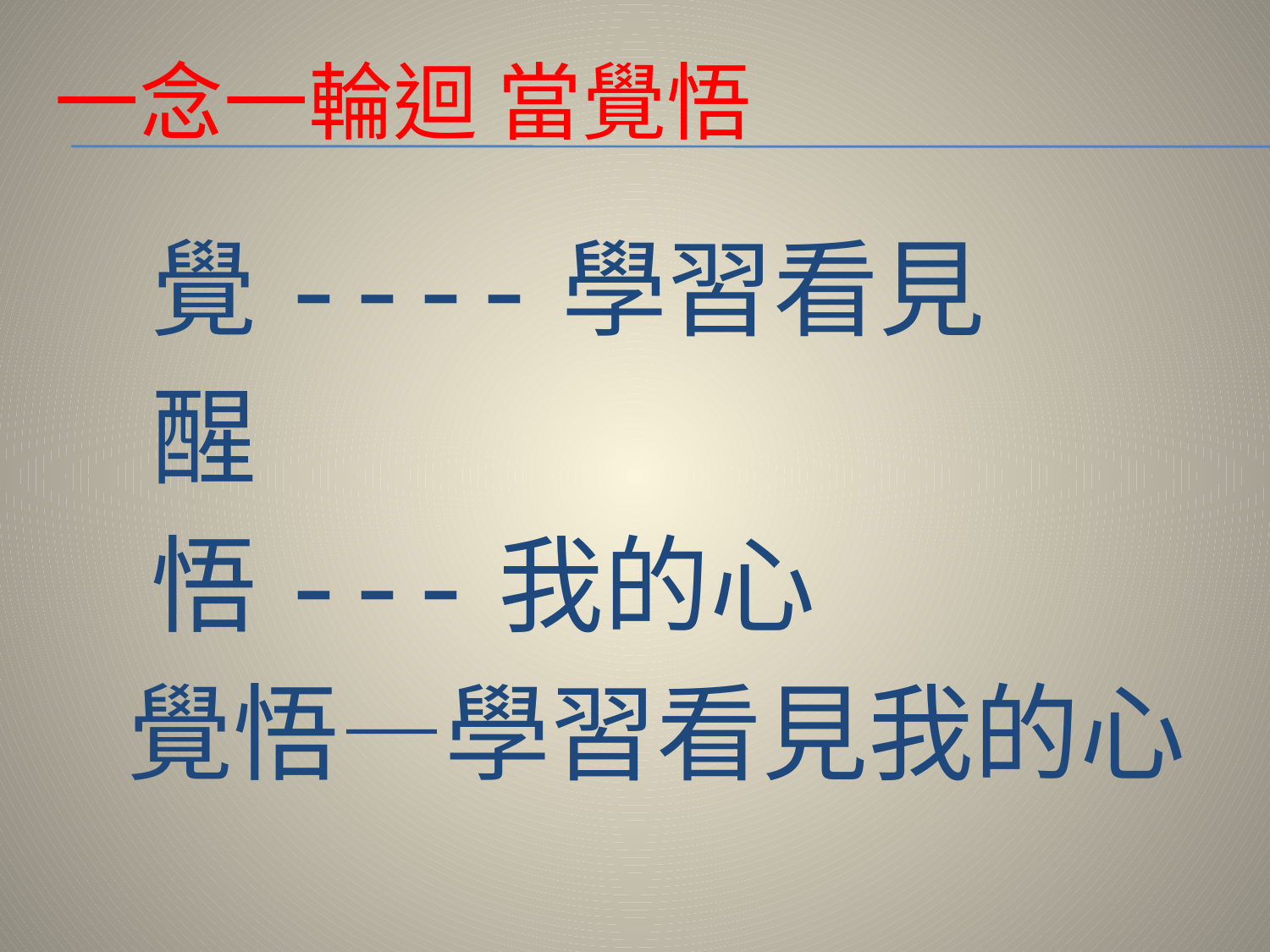

# 一念一輪迴 當覺悟
   覺----學習看見
   醒
   悟---我的心
  覺悟—學習看見我的心